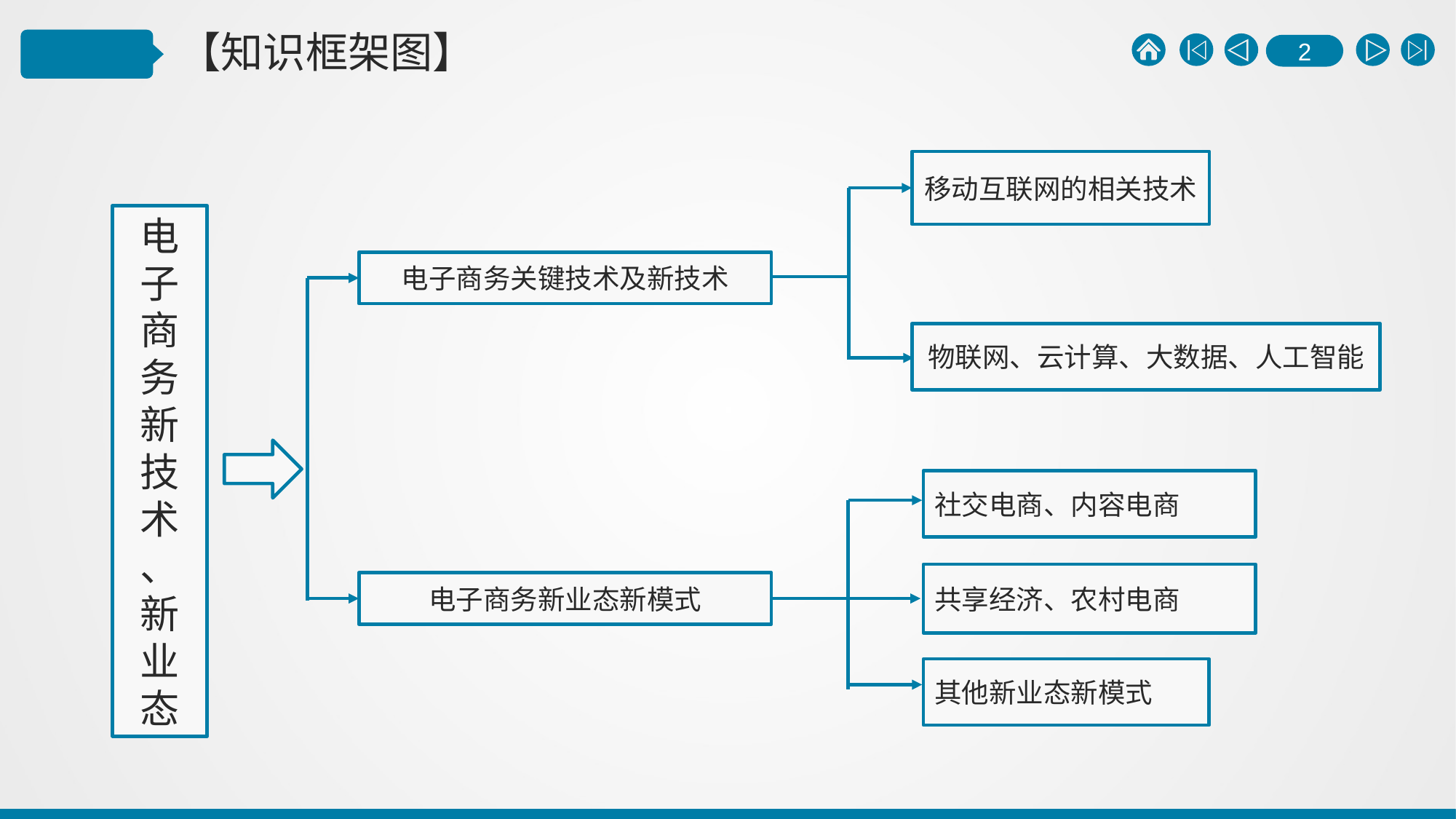

移动互联网的相关技术
电
子
商
务
新技术
、新业态
电子商务关键技术及新技术
物联网、云计算、大数据、人工智能

社交电商、内容电商
共享经济、农村电商
电子商务新业态新模式
其他新业态新模式